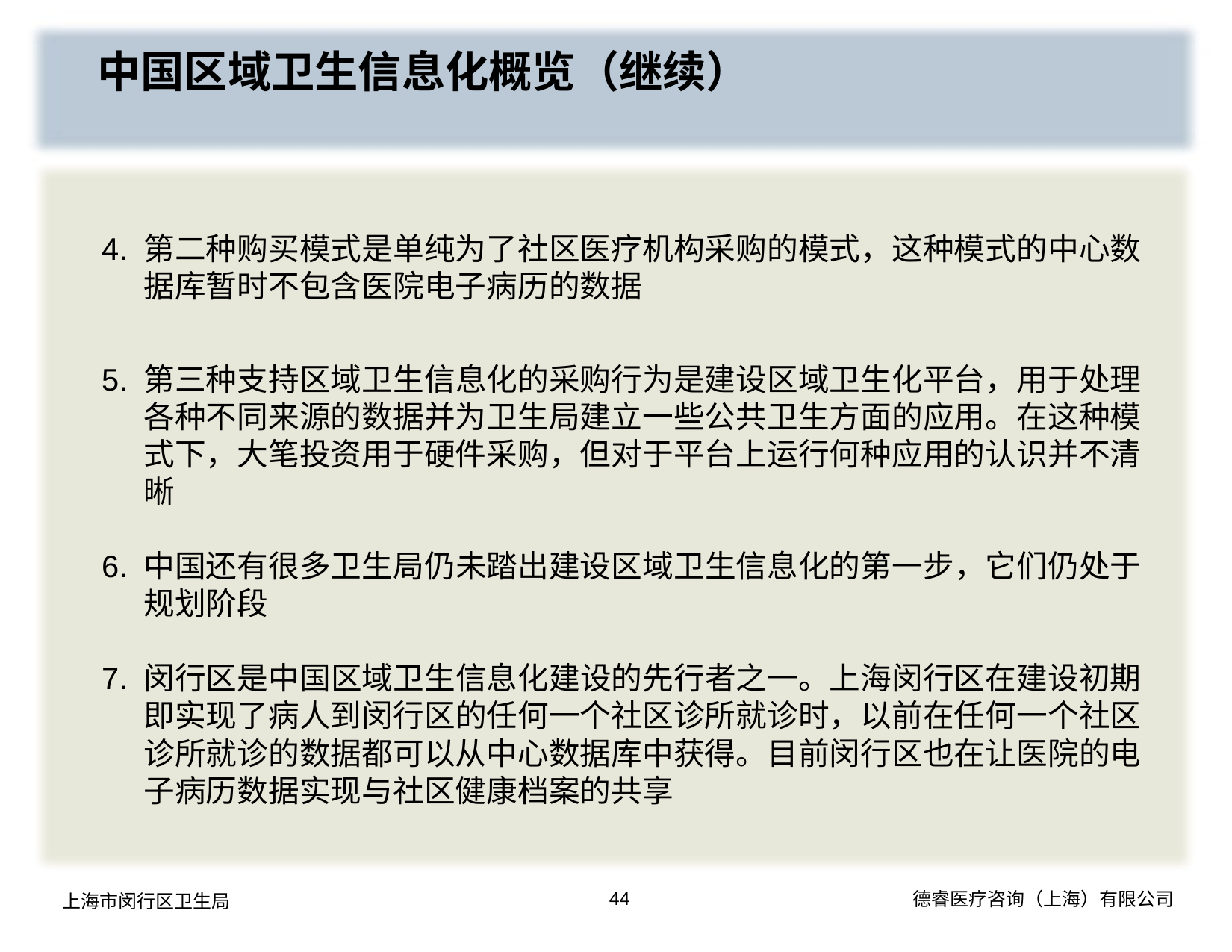

中国区域卫生信息化概览（继续）
第二种购买模式是单纯为了社区医疗机构采购的模式，这种模式的中心数据库暂时不包含医院电子病历的数据
第三种支持区域卫生信息化的采购行为是建设区域卫生化平台，用于处理各种不同来源的数据并为卫生局建立一些公共卫生方面的应用。在这种模式下，大笔投资用于硬件采购，但对于平台上运行何种应用的认识并不清晰
中国还有很多卫生局仍未踏出建设区域卫生信息化的第一步，它们仍处于规划阶段
7.	闵行区是中国区域卫生信息化建设的先行者之一。上海闵行区在建设初期即实现了病人到闵行区的任何一个社区诊所就诊时，以前在任何一个社区诊所就诊的数据都可以从中心数据库中获得。目前闵行区也在让医院的电子病历数据实现与社区健康档案的共享
44